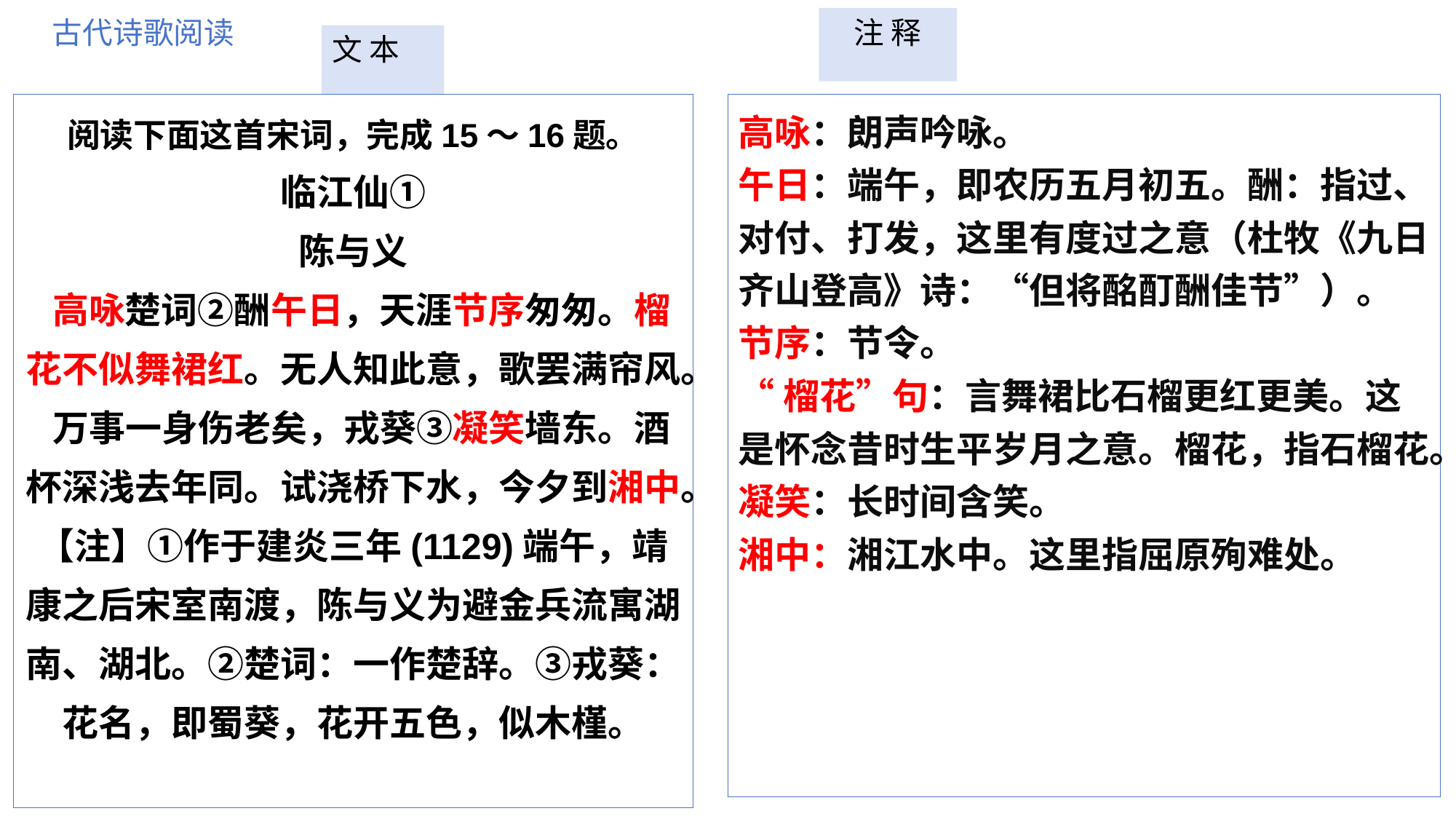

古代诗歌阅读
注 释
文 本
阅读下面这首宋词，完成15～16题。
临江仙①
陈与义
 高咏楚词②酬午日，天涯节序匆匆。榴花不似舞裙红。无人知此意，歌罢满帘风。
 万事一身伤老矣，戎葵③凝笑墙东。酒杯深浅去年同。试浇桥下水，今夕到湘中。
【注】①作于建炎三年(1129)端午，靖康之后宋室南渡，陈与义为避金兵流寓湖南、湖北。②楚词：一作楚辞。③戎葵：花名，即蜀葵，花开五色，似木槿。
高咏：朗声吟咏。
午日：端午，即农历五月初五。酬：指过、对付、打发，这里有度过之意（杜牧《九日齐山登高》诗：“但将酩酊酬佳节”）。
节序：节令。
“榴花”句：言舞裙比石榴更红更美。这是怀念昔时生平岁月之意。榴花，指石榴花。
凝笑：长时间含笑。
湘中：湘江水中。这里指屈原殉难处。